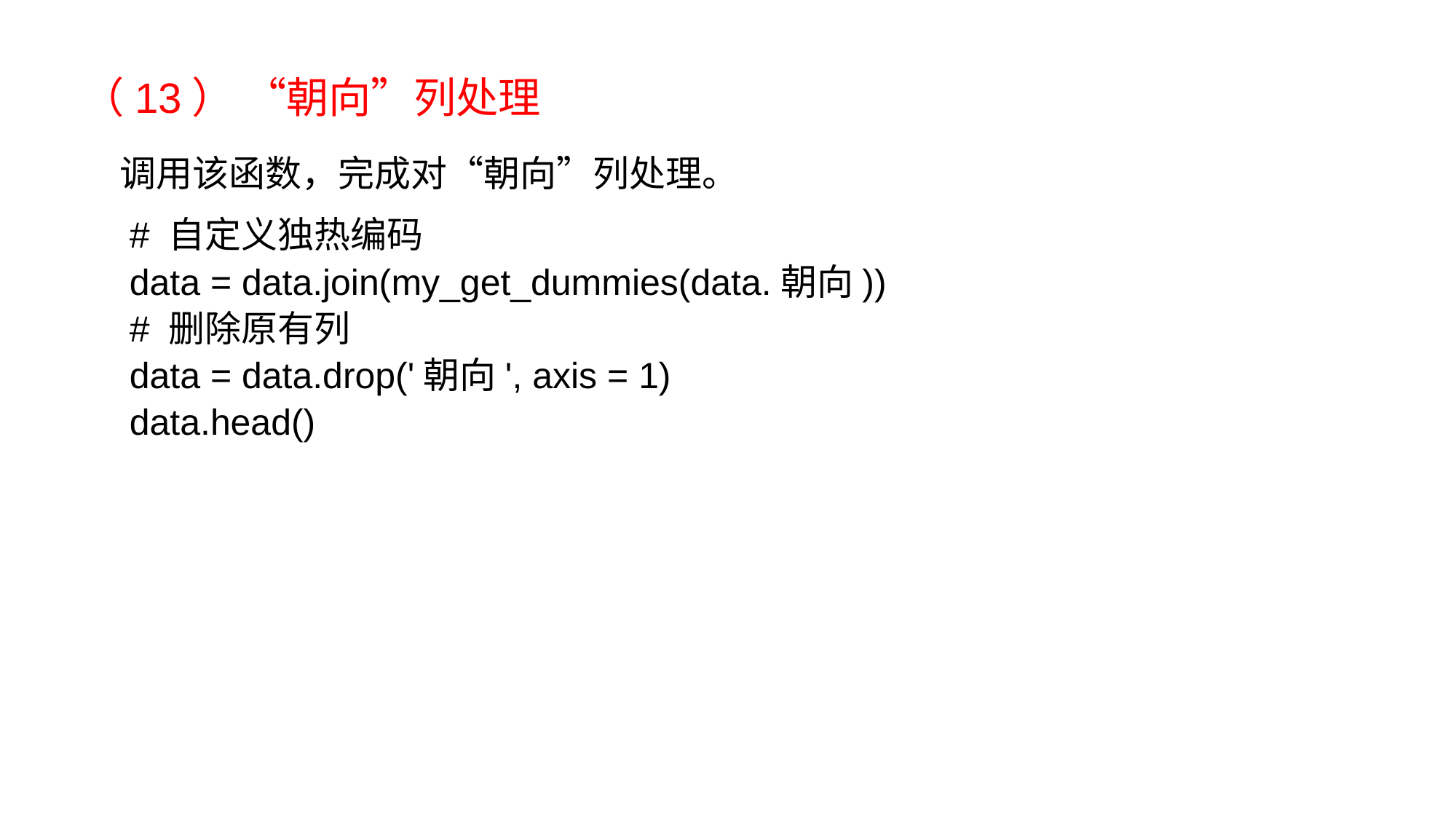

（13） “朝向”列处理

调用该函数，完成对“朝向”列处理。
# 自定义独热编码
data = data.join(my_get_dummies(data.朝向))
# 删除原有列
data = data.drop('朝向', axis = 1)
data.head()